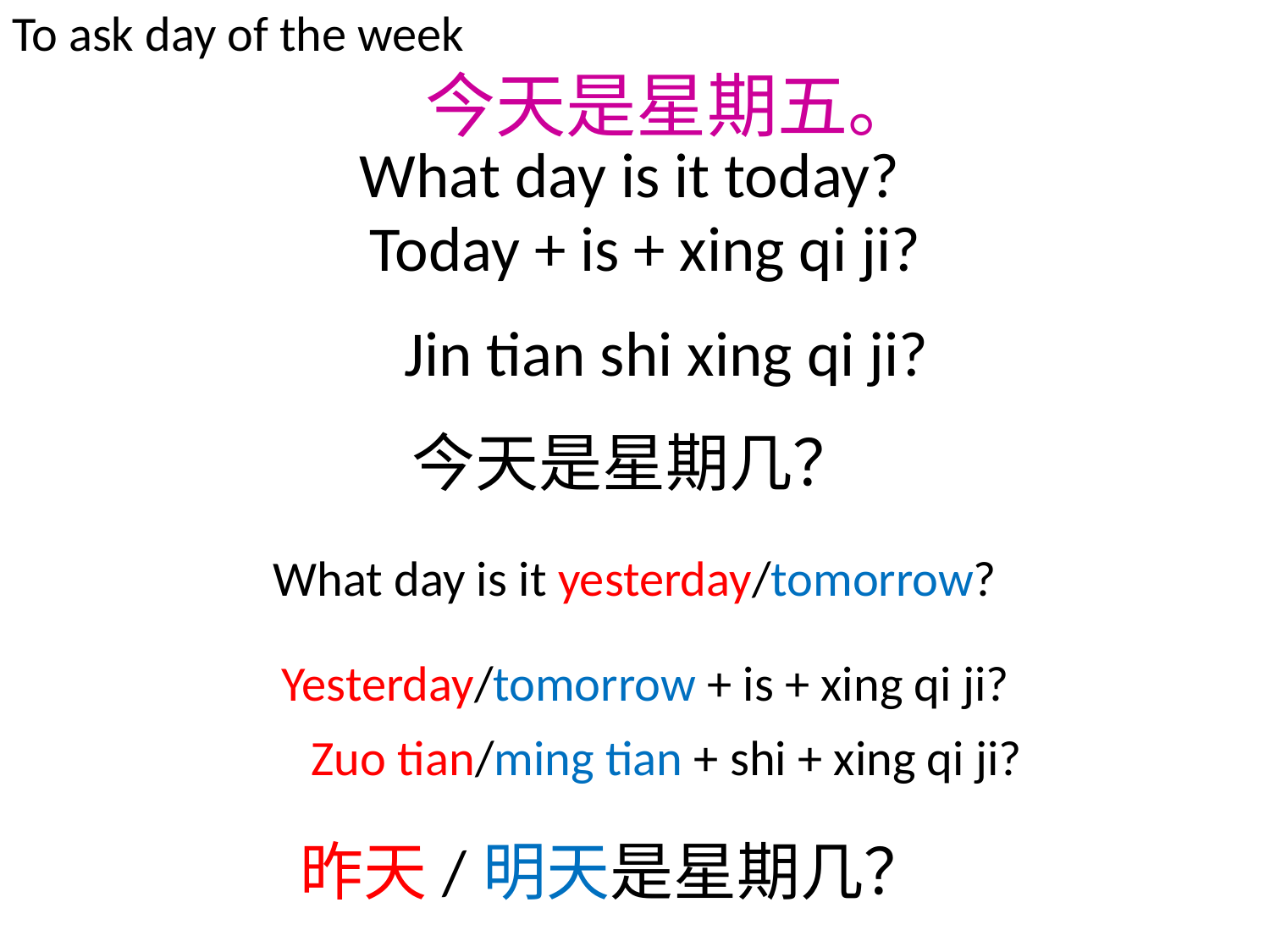

# To ask day of the week
今天是星期五。
What day is it today?
Today + is + xing qi ji?
Jin tian shi xing qi ji?
今天是星期几？
What day is it yesterday/tomorrow?
Yesterday/tomorrow + is + xing qi ji?
Zuo tian/ming tian + shi + xing qi ji?
昨天/明天是星期几？